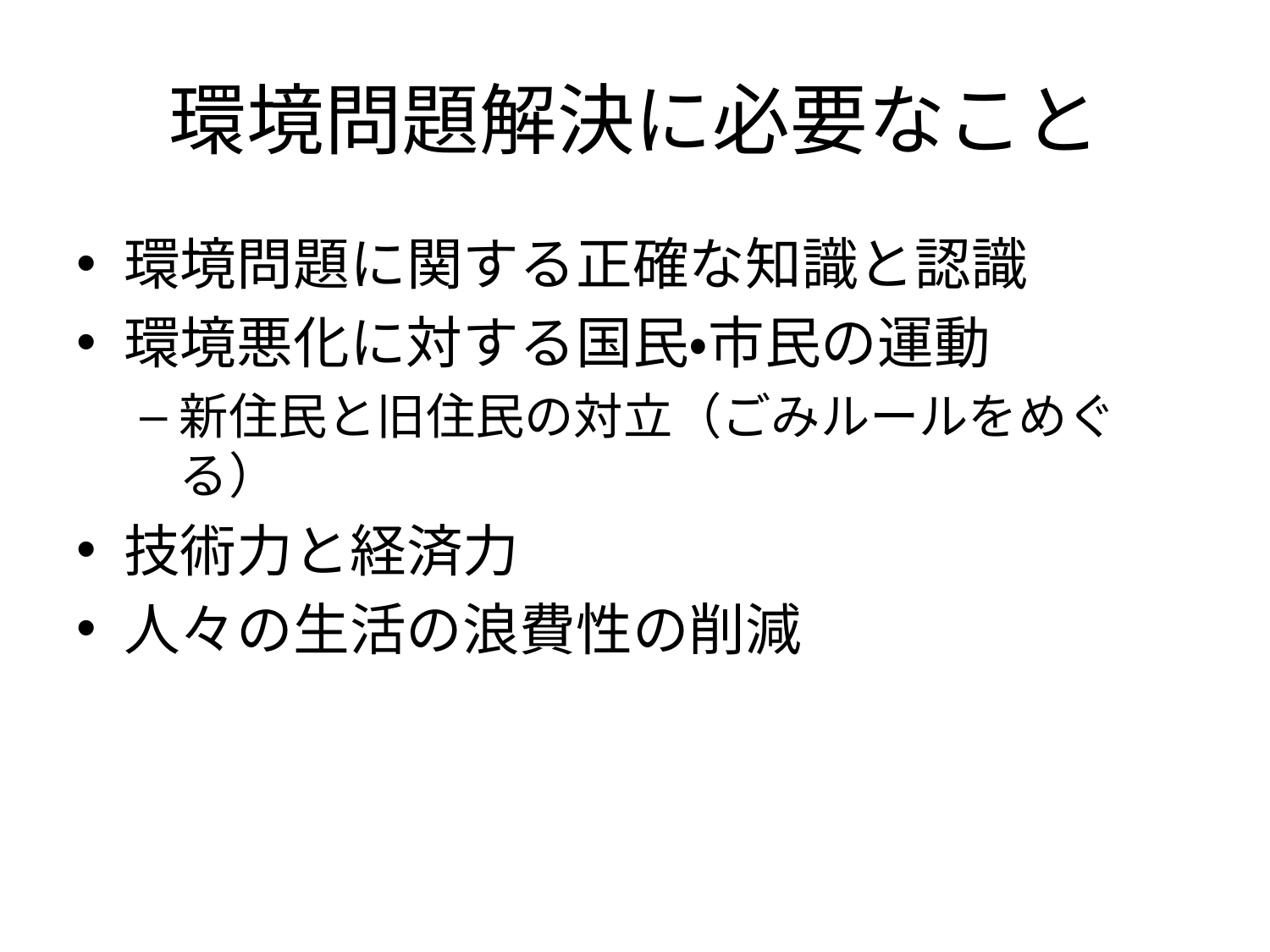

# 環境問題解決に必要なこと
環境問題に関する正確な知識と認識
環境悪化に対する国民・市民の運動
新住民と旧住民の対立（ごみルールをめぐる）
技術力と経済力
人々の生活の浪費性の削減